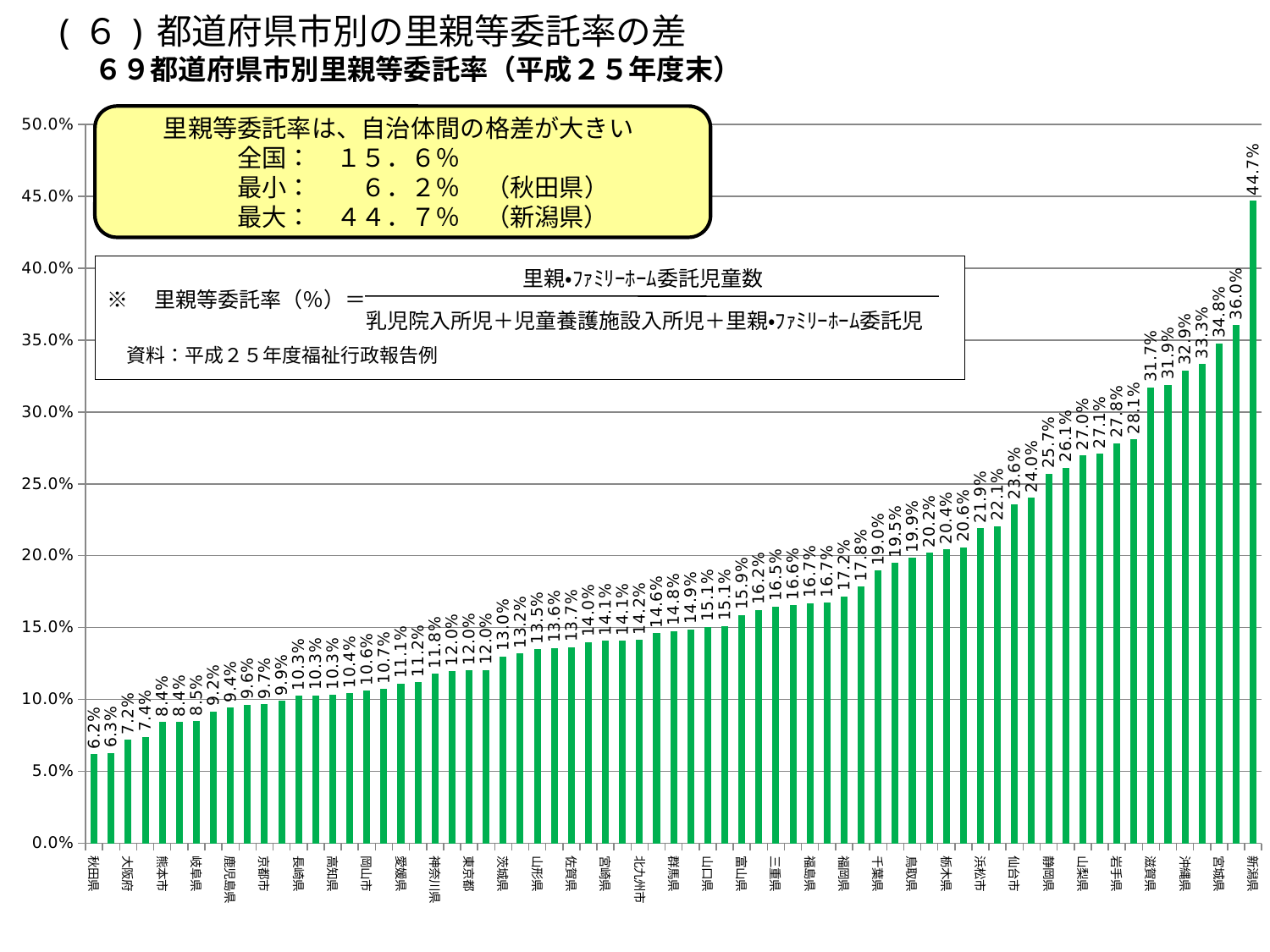

(６)都道府県市別の里親等委託率の差
　　　６９都道府県市別里親等委託率（平成２５年度末）

### Chart

| Category |  |
|---|---|
| 秋田県　 | 0.061946902654867256 |
| 堺市　 | 0.06269592476489028 |
| 大阪府　 | 0.0720164609053498 |
| 京都府　 | 0.07407407407407407 |
| 熊本市 | 0.08433734939759036 |
| 金沢市 | 0.08441558441558442 |
| 岐阜県　 | 0.08480565371024736 |
| 神戸市　 | 0.09172259507829977 |
| 鹿児島県　 | 0.09424083769633508 |
| 福井県　 | 0.09644670050761421 |
| 京都市　 | 0.09655172413793103 |
| 兵庫県　 | 0.09895833333333333 |
| 長崎県　 | 0.10256410256410256 |
| 名古屋市　 | 0.10294117647058823 |
| 高知県　 | 0.10309278350515463 |
| 大阪市　 | 0.10429447852760736 |
| 岡山市　 | 0.10619469026548672 |
| 長野県　 | 0.1072463768115942 |
| 愛媛県　 | 0.1111111111111111 |
| 熊本県　 | 0.11217183770883055 |
| 神奈川県　 | 0.1179245283018868 |
| 横浜市　 | 0.11976911976911978 |
| 東京都　 | 0.12014329016257923 |
| 奈良県　 | 0.12048192771084337 |
| 茨城県　 | 0.13003901170351106 |
| 広島県　 | 0.13215859030837004 |
| 山形県　 | 0.1349206349206349 |
| 広島市　 | 0.13588850174216027 |
| 佐賀県　 | 0.13653136531365315 |
| 愛知県　 | 0.13992869875222816 |
| 宮崎県　 | 0.1407563025210084 |
| 和歌山県　 | 0.14102564102564102 |
| 北九州市　 | 0.14150943396226415 |
| 埼玉県　 | 0.14619080301990392 |
| 群馬県　 | 0.1476510067114094 |
| 相模原市　 | 0.1488095238095238 |
| 山口県　 | 0.15063520871143377 |
| 横須賀市 | 0.1509433962264151 |
| 富山県　 | 0.1588235294117647 |
| 石川県　 | 0.16243654822335024 |
| 三重県　 | 0.16468253968253968 |
| 岡山県　 | 0.16566265060240964 |
| 福島県　 | 0.16703296703296702 |
| 徳島県　 | 0.16728624535315986 |
| 福岡県　 | 0.17161290322580644 |
| 千葉市　 | 0.17834394904458598 |
| 千葉県　 | 0.18951612903225806 |
| 香川県　 | 0.195 |
| 鳥取県　 | 0.19855595667870035 |
| 青森県　 | 0.20218579234972678 |
| 栃木県　 | 0.20443740095087162 |
| 札幌市　 | 0.2059659090909091 |
| 浜松市　 | 0.2191780821917808 |
| 島根県　 | 0.22065727699530516 |
| 仙台市　 | 0.23555555555555555 |
| 川崎市　 | 0.24041811846689895 |
| 静岡県　 | 0.2570356472795497 |
| 北海道　 | 0.26129518072289154 |
| 山梨県　 | 0.2696969696969697 |
| さいたま市　 | 0.27076923076923076 |
| 岩手県　 | 0.27832512315270935 |
| 大分県　 | 0.28077753779697623 |
| 滋賀県　 | 0.31699346405228757 |
| 福岡市　 | 0.3188720173535792 |
| 沖縄県　 | 0.32879377431906615 |
| 新潟市　 | 0.3333333333333333 |
| 宮城県　 | 0.3475783475783476 |
| 静岡市　 | 0.36024844720496896 |
| 新潟県　 | 0.44680851063829785 |
　　里親等委託率は、自治体間の格差が大きい
　　　　　全国：　１５．６％
　　　　　最小：　　６．２％　（秋田県）
　　　　　最大：　４４．７％　（新潟県）

　　　　　　　　　　　　　　　　　　　　　里親・ﾌｧﾐﾘｰﾎｰﾑ委託児童数
※　里親等委託率（％）＝
　　　　　　　　　　　　 乳児院入所児＋児童養護施設入所児＋里親・ﾌｧﾐﾘｰﾎｰﾑ委託児

　資料：平成２５年度福祉行政報告例